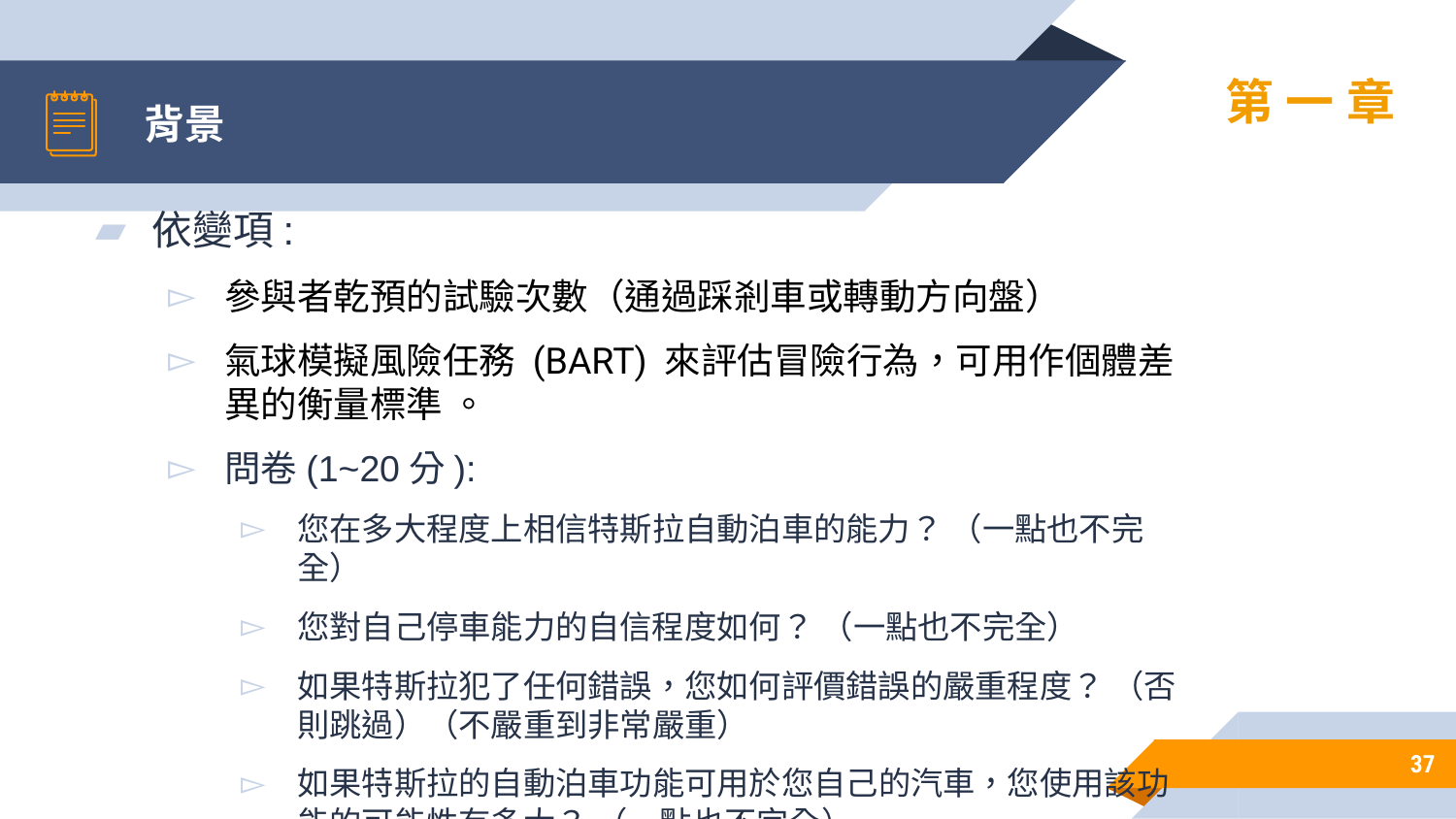

# 背景
第一章

依變項:
參與者乾預的試驗次數（通過踩剎車或轉動方向盤）
氣球模擬風險任務 (BART) 來評估冒險行為，可用作個體差異的衡量標準 。
問卷(1~20分):
您在多大程度上相信特斯拉自動泊車的能力？ （一點也不完全）
您對自己停車能力的自信程度如何？ （一點也不完全）
如果特斯拉犯了任何錯誤，您如何評價錯誤的嚴重程度？ （否則跳過）（不嚴重到非常嚴重）
如果特斯拉的自動泊車功能可用於您自己的汽車，您使用該功能的可能性有多大？ （一點也不完全）

37